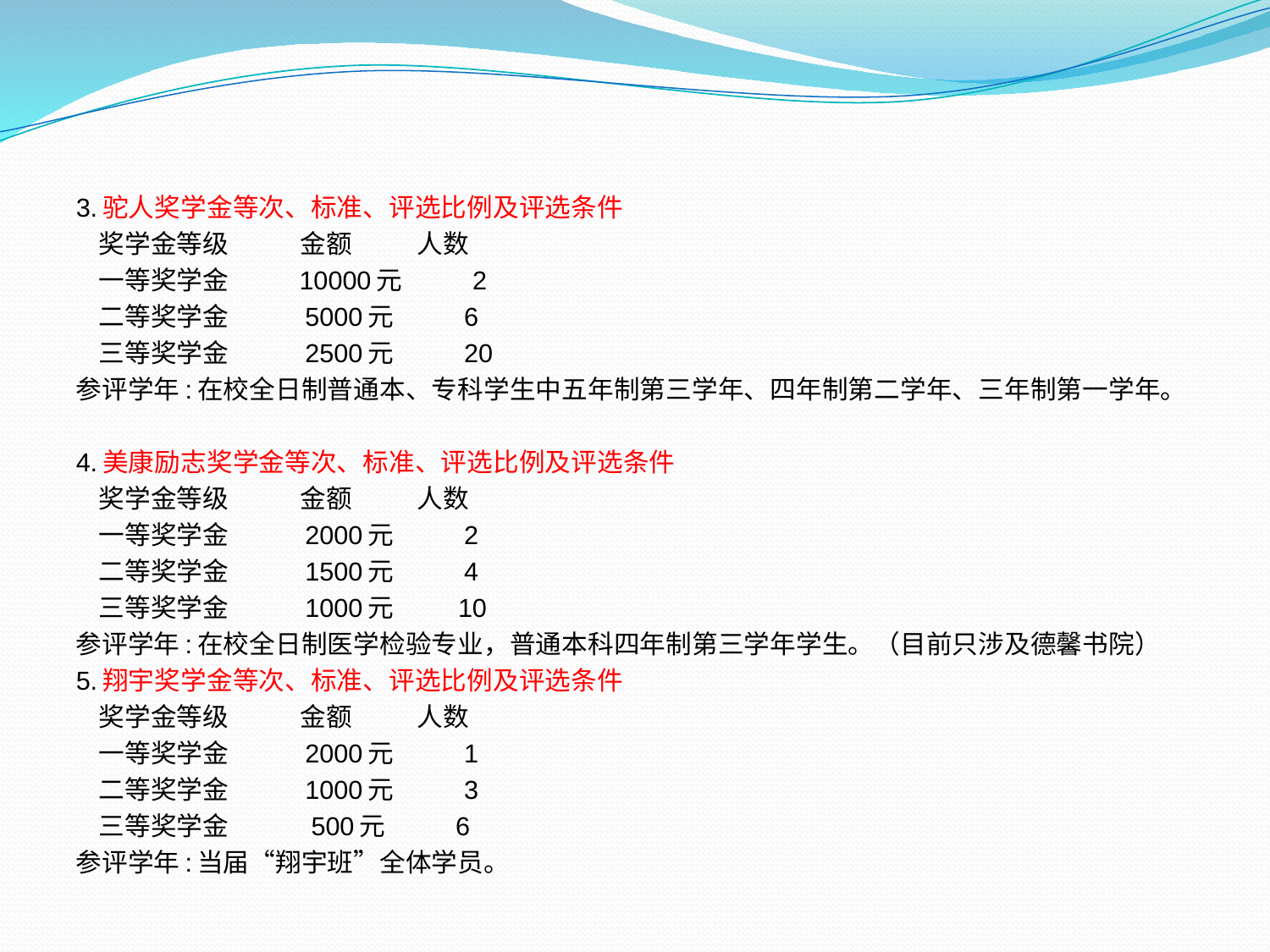

3.驼人奖学金等次、标准、评选比例及评选条件
   奖学金等级            金额           人数
   一等奖学金           10000元           2
   二等奖学金            5000元           6
   三等奖学金            2500元           20
参评学年:在校全日制普通本、专科学生中五年制第三学年、四年制第二学年、三年制第一学年。

4.美康励志奖学金等次、标准、评选比例及评选条件
   奖学金等级            金额           人数
   一等奖学金            2000元           2
   二等奖学金            1500元           4
   三等奖学金            1000元          10
参评学年:在校全日制医学检验专业，普通本科四年制第三学年学生。（目前只涉及德馨书院）
5.翔宇奖学金等次、标准、评选比例及评选条件
   奖学金等级            金额           人数
   一等奖学金            2000元           1
   二等奖学金            1000元           3
   三等奖学金             500元           6
参评学年:当届“翔宇班”全体学员。